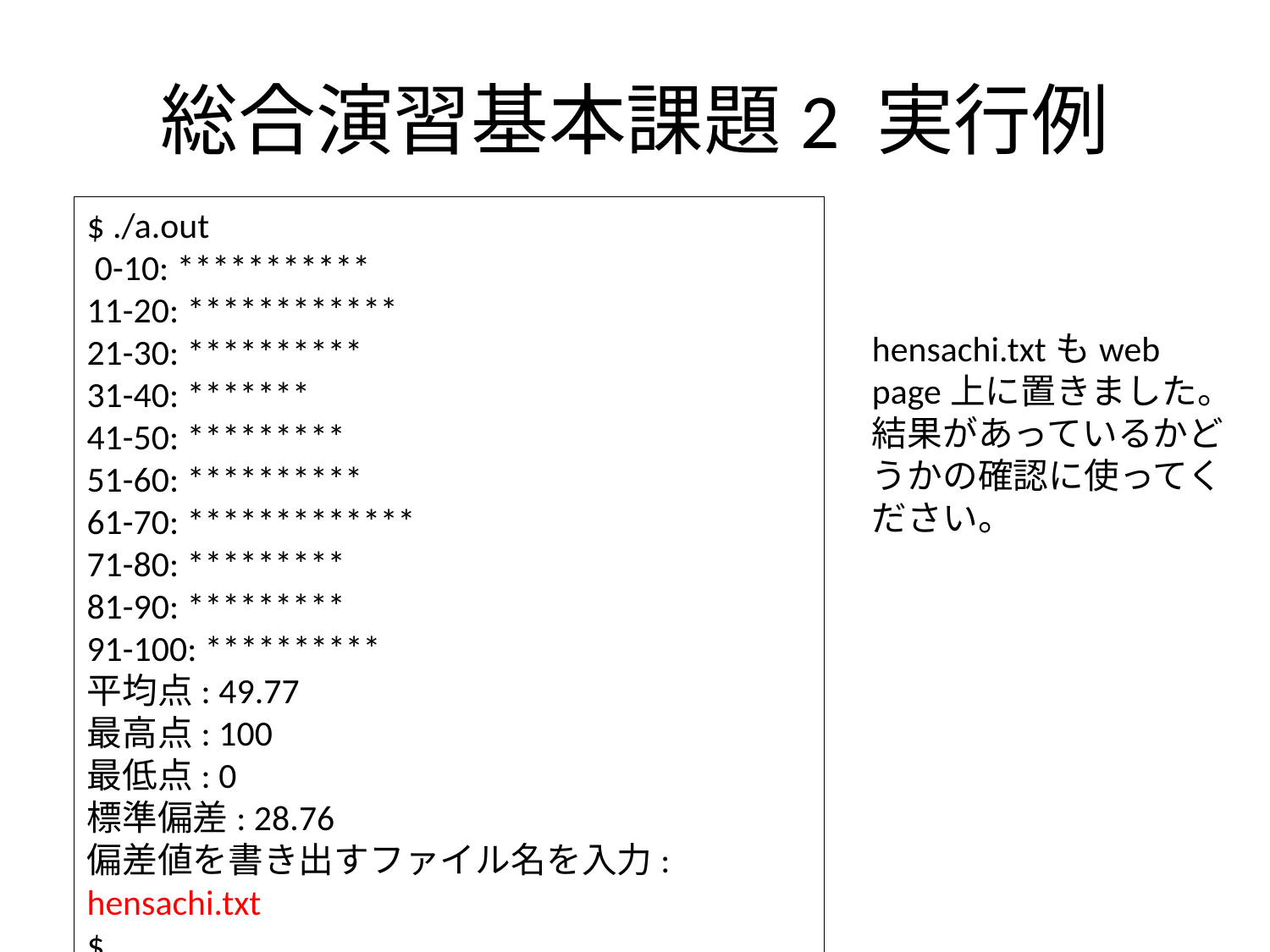

# 総合演習基本課題2 実行例
$ ./a.out
 0-10: ***********
11-20: ************
21-30: **********
31-40: *******
41-50: *********
51-60: **********
61-70: *************
71-80: *********
81-90: *********
91-100: **********
平均点: 49.77
最高点: 100
最低点: 0
標準偏差: 28.76
偏差値を書き出すファイル名を入力: hensachi.txt
$
hensachi.txtもweb page上に置きました。結果があっているかどうかの確認に使ってください。